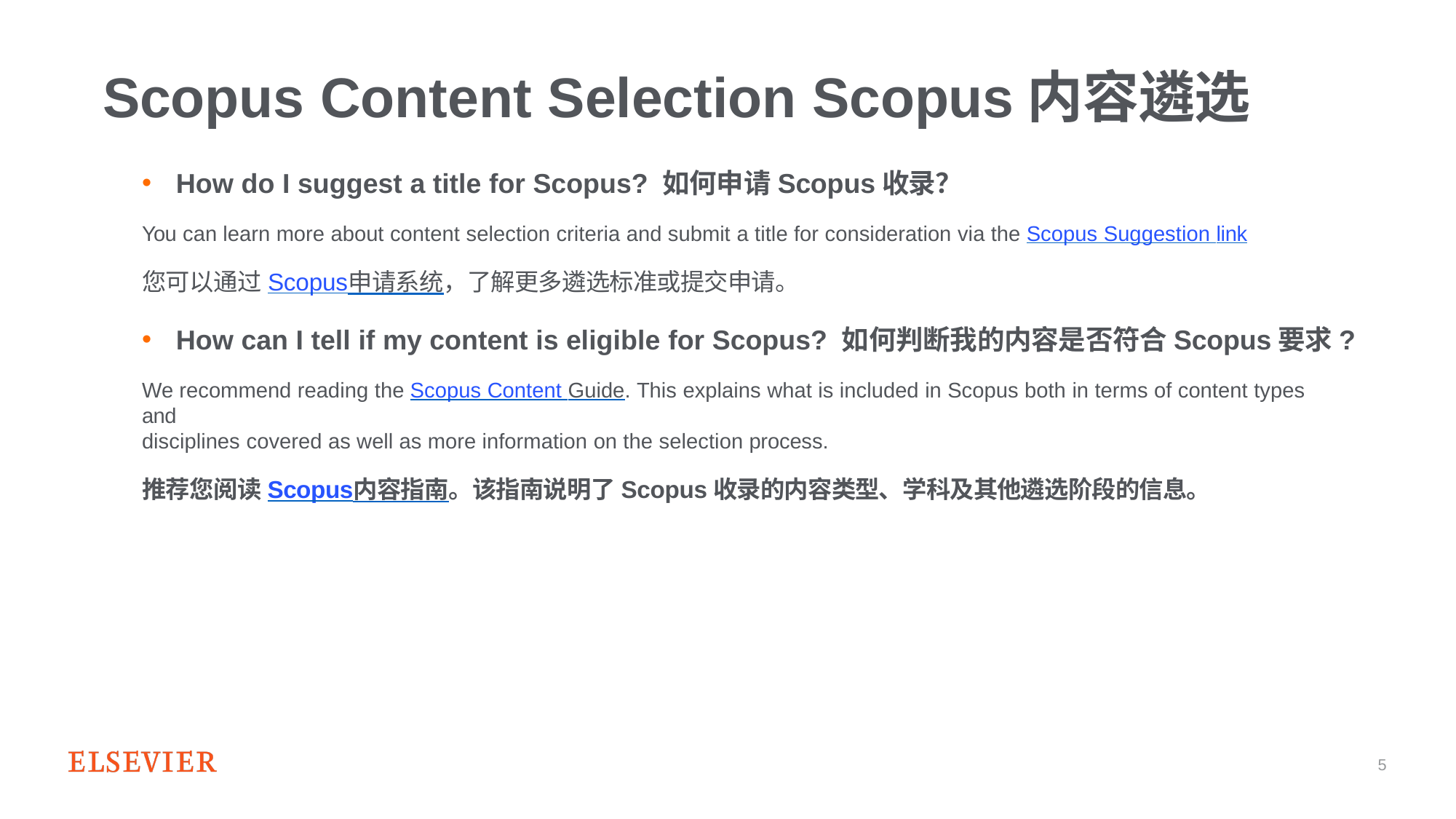

# Scopus Content Selection Scopus内容遴选
How do I suggest a title for Scopus? 如何申请Scopus收录？
You can learn more about content selection criteria and submit a title for consideration via the Scopus Suggestion link
您可以通过Scopus申请系统，了解更多遴选标准或提交申请。
How can I tell if my content is eligible for Scopus? 如何判断我的内容是否符合Scopus要求?
We recommend reading the Scopus Content Guide. This explains what is included in Scopus both in terms of content types and
disciplines covered as well as more information on the selection process.
推荐您阅读Scopus内容指南。该指南说明了Scopus收录的内容类型、学科及其他遴选阶段的信息。
5